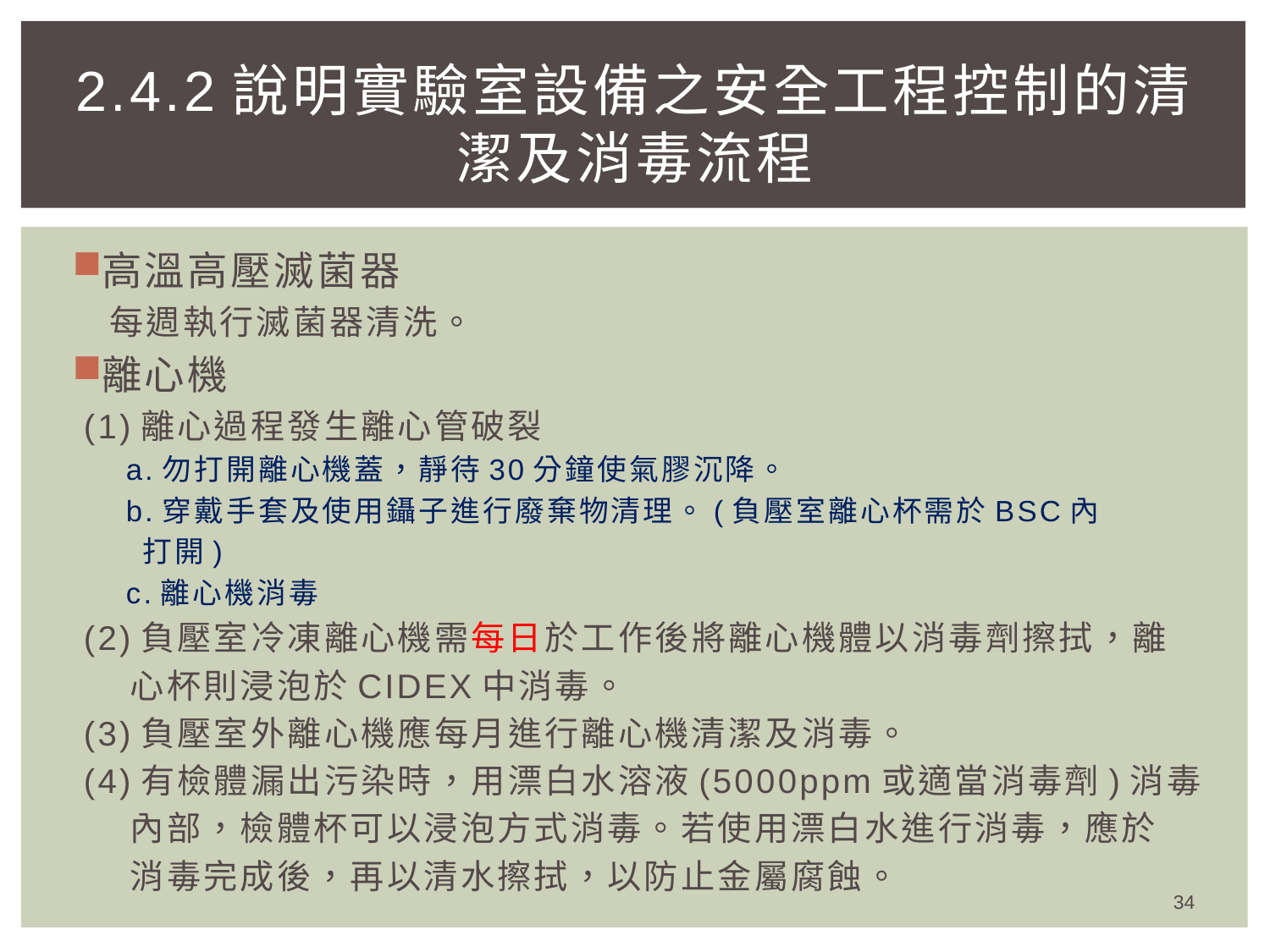

# 2.4.2說明實驗室設備之安全工程控制的清潔及消毒流程
高溫高壓滅菌器
   每週執行滅菌器清洗。
離心機
 (1)離心過程發生離心管破裂
     a.勿打開離心機蓋，靜待30分鐘使氣膠沉降。
     b.穿戴手套及使用鑷子進行廢棄物清理。(負壓室離心杯需於BSC內
       打開)
     c.離心機消毒
 (2)負壓室冷凍離心機需每日於工作後將離心機體以消毒劑擦拭，離
     心杯則浸泡於CIDEX中消毒。
 (3)負壓室外離心機應每月進行離心機清潔及消毒。
 (4)有檢體漏出污染時，用漂白水溶液(5000ppm或適當消毒劑)消毒
     內部，檢體杯可以浸泡方式消毒。若使用漂白水進行消毒，應於
     消毒完成後，再以清水擦拭，以防止金屬腐蝕。

34